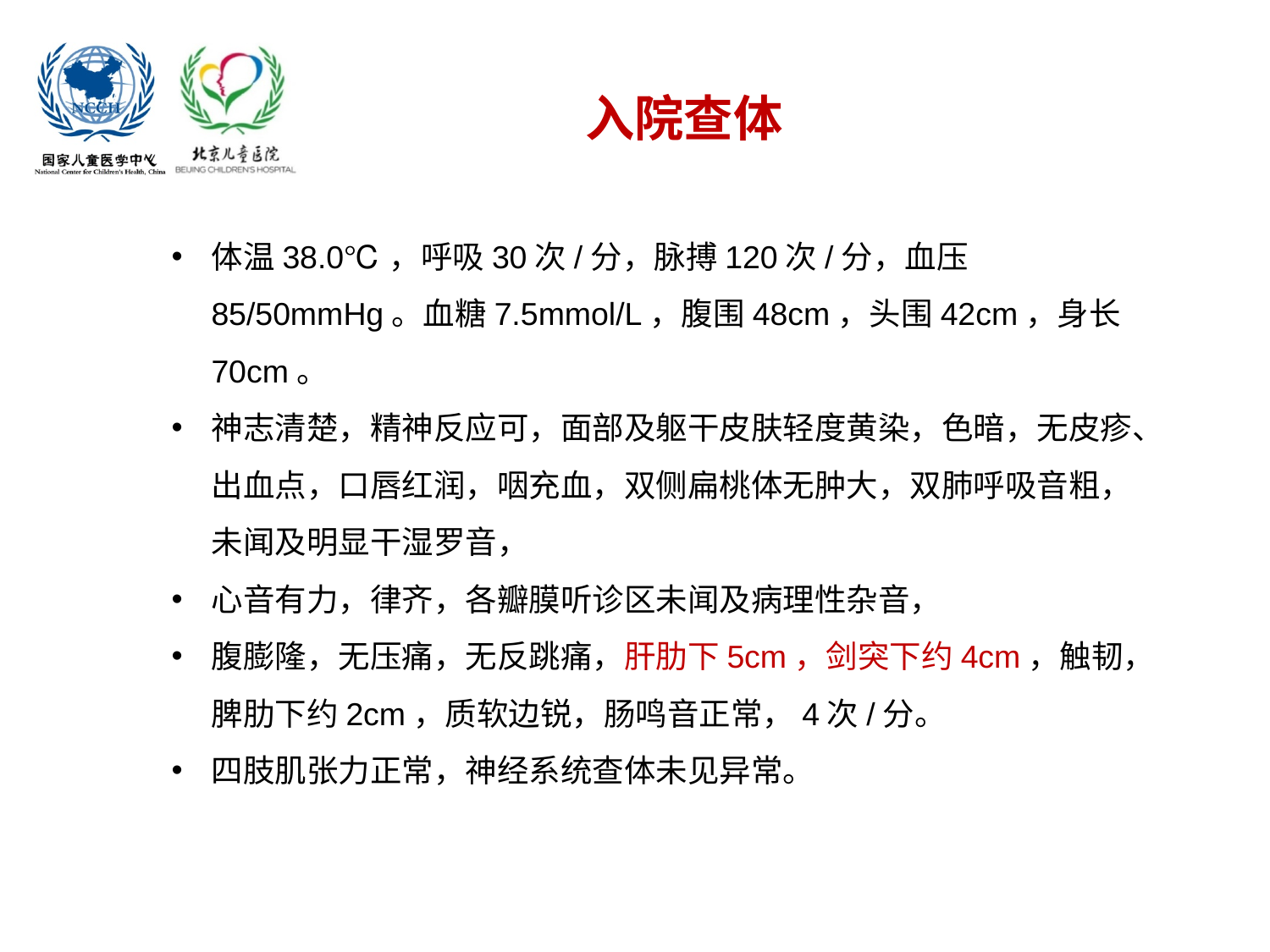

# 入院查体
体温38.0℃，呼吸30次/分，脉搏120次/分，血压85/50mmHg。血糖7.5mmol/L，腹围48cm，头围42cm，身长70cm。
神志清楚，精神反应可，面部及躯干皮肤轻度黄染，色暗，无皮疹、出血点，口唇红润，咽充血，双侧扁桃体无肿大，双肺呼吸音粗，未闻及明显干湿罗音，
心音有力，律齐，各瓣膜听诊区未闻及病理性杂音，
腹膨隆，无压痛，无反跳痛，肝肋下5cm，剑突下约4cm，触韧，脾肋下约2cm，质软边锐，肠鸣音正常，4次/分。
四肢肌张力正常，神经系统查体未见异常。